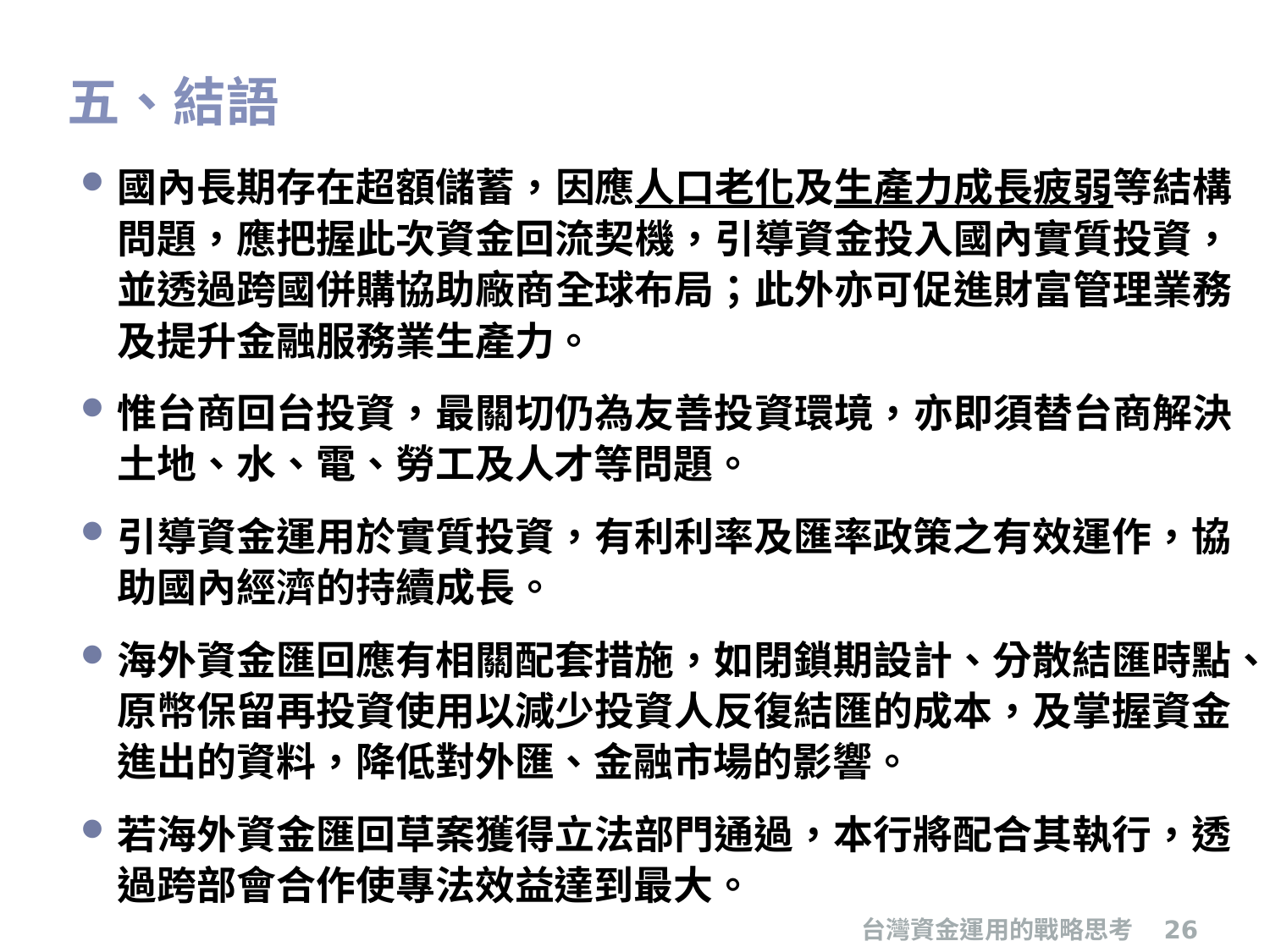

# 五、結語
國內長期存在超額儲蓄，因應人口老化及生產力成長疲弱等結構問題，應把握此次資金回流契機，引導資金投入國內實質投資，並透過跨國併購協助廠商全球布局；此外亦可促進財富管理業務及提升金融服務業生產力。
惟台商回台投資，最關切仍為友善投資環境，亦即須替台商解決土地、水、電、勞工及人才等問題。
引導資金運用於實質投資，有利利率及匯率政策之有效運作，協助國內經濟的持續成長。
海外資金匯回應有相關配套措施，如閉鎖期設計、分散結匯時點、原幣保留再投資使用以減少投資人反復結匯的成本，及掌握資金進出的資料，降低對外匯、金融市場的影響。
若海外資金匯回草案獲得立法部門通過，本行將配合其執行，透過跨部會合作使專法效益達到最大。

台灣資金運用的戰略思考
26